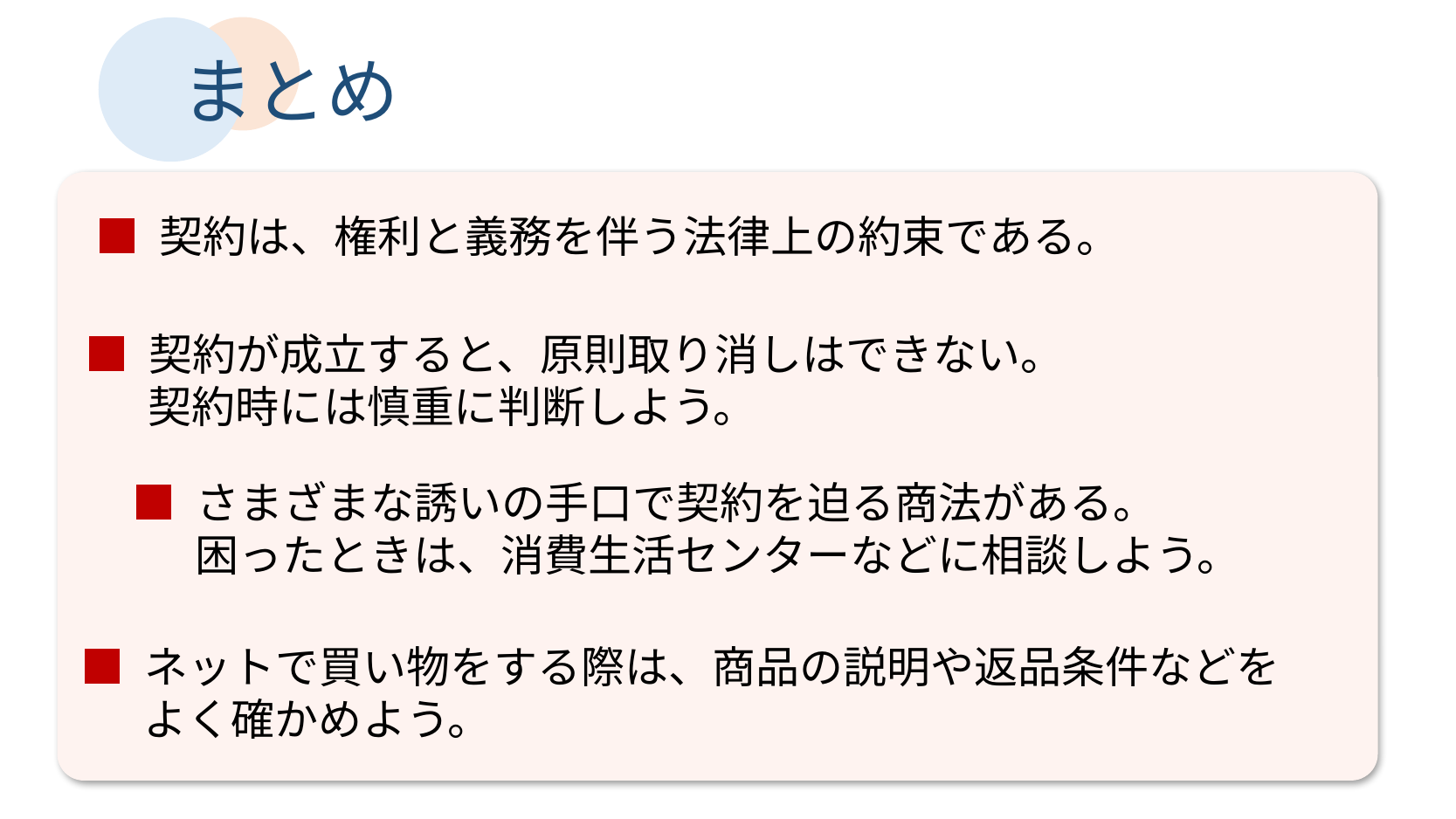

まとめ

■ 契約は、権利と義務を伴う法律上の約束である。
■ 契約が成立すると、原則取り消しはできない。
　  契約時には慎重に判断しよう。
■ さまざまな誘いの手口で契約を迫る商法がある。
　  困ったときは、消費生活センターなどに相談しよう。
■ ネットで買い物をする際は、商品の説明や返品条件などを
　  よく確かめよう。